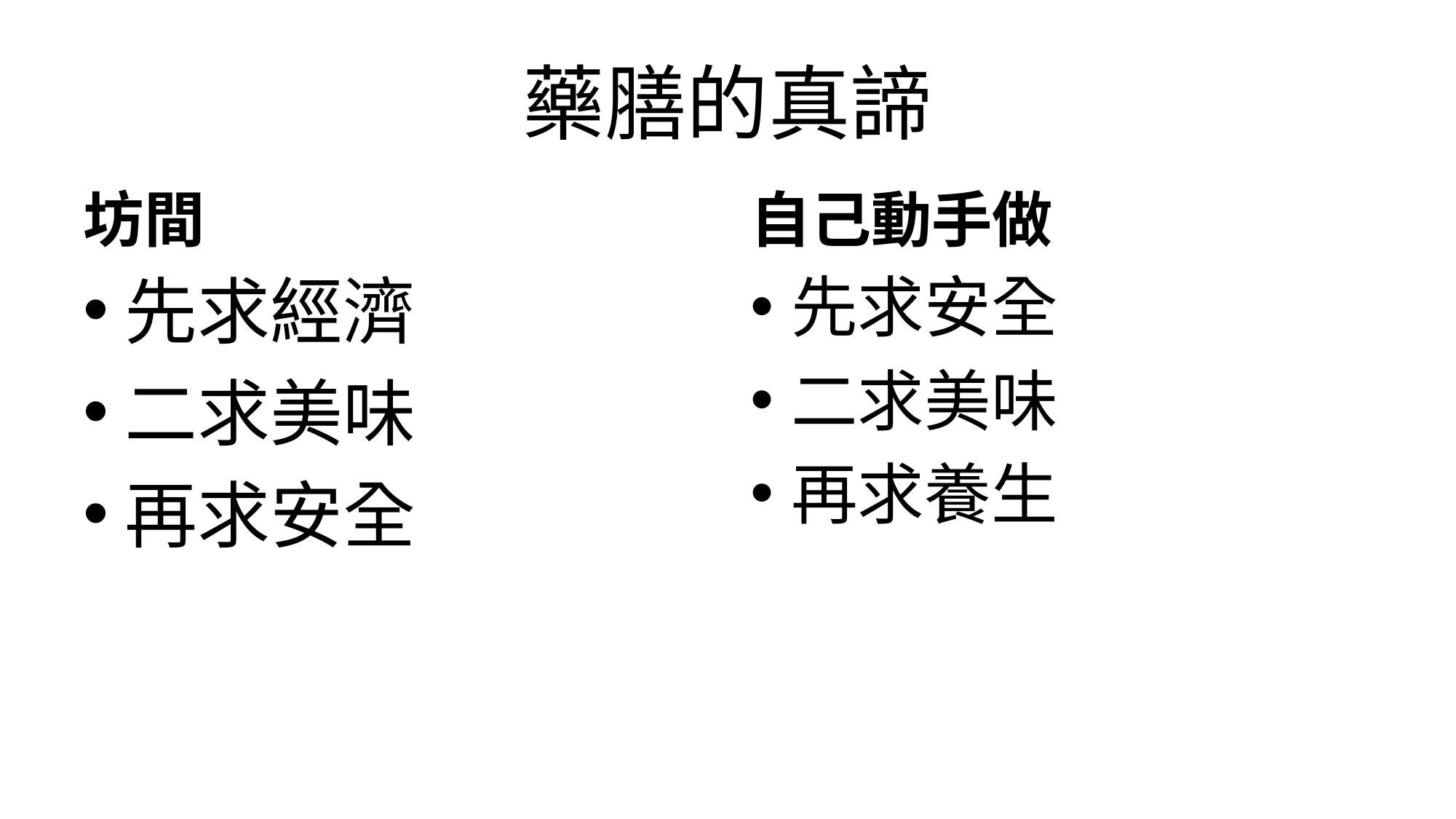

# 藥膳的真諦
坊間
自己動手做
先求經濟
二求美味
再求安全

先求安全
二求美味
再求養生